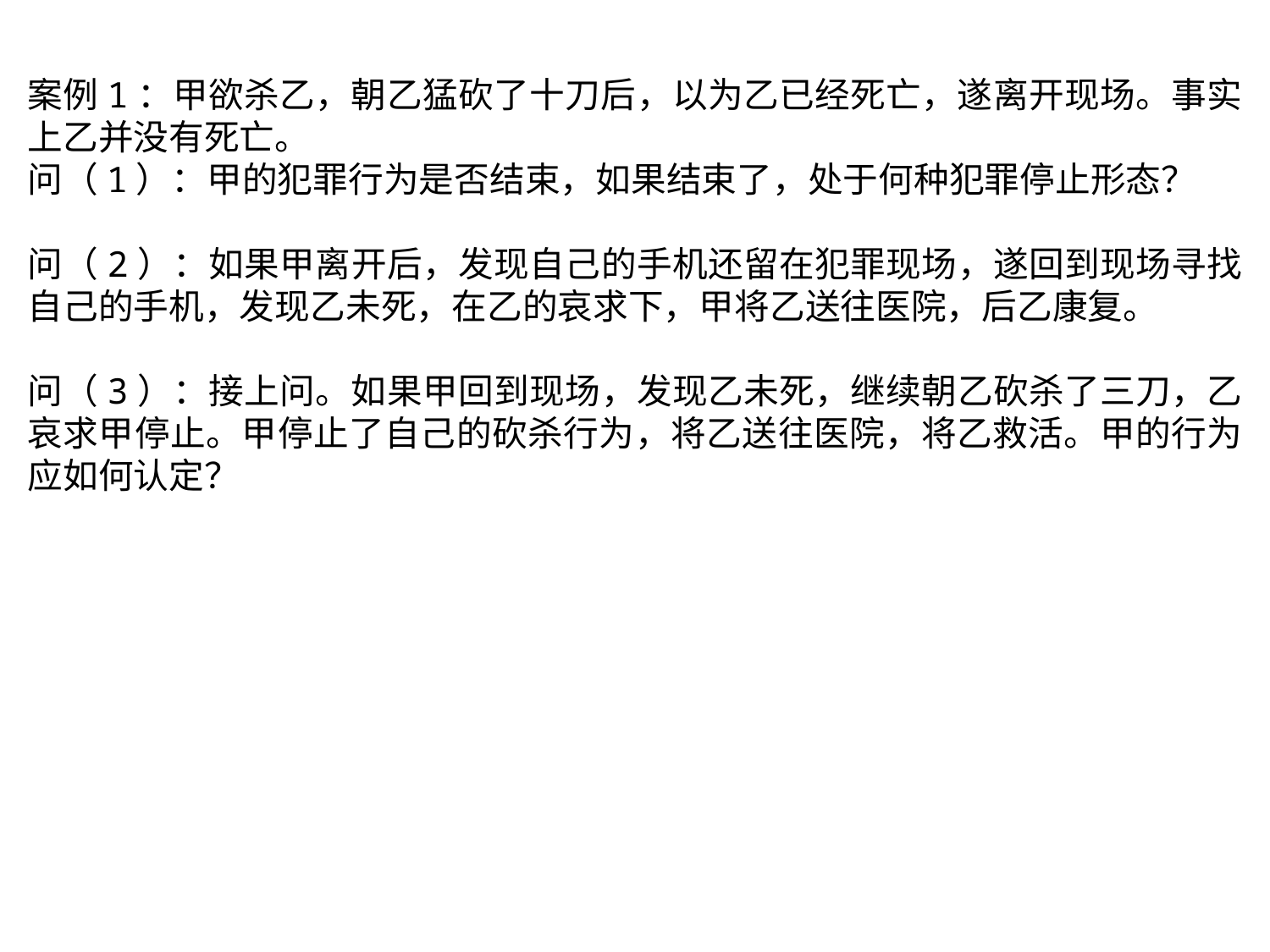

案例1：甲欲杀乙，朝乙猛砍了十刀后，以为乙已经死亡，遂离开现场。事实上乙并没有死亡。
问（1）：甲的犯罪行为是否结束，如果结束了，处于何种犯罪停止形态？

问（2）：如果甲离开后，发现自己的手机还留在犯罪现场，遂回到现场寻找自己的手机，发现乙未死，在乙的哀求下，甲将乙送往医院，后乙康复。

问（3）：接上问。如果甲回到现场，发现乙未死，继续朝乙砍杀了三刀，乙哀求甲停止。甲停止了自己的砍杀行为，将乙送往医院，将乙救活。甲的行为应如何认定？